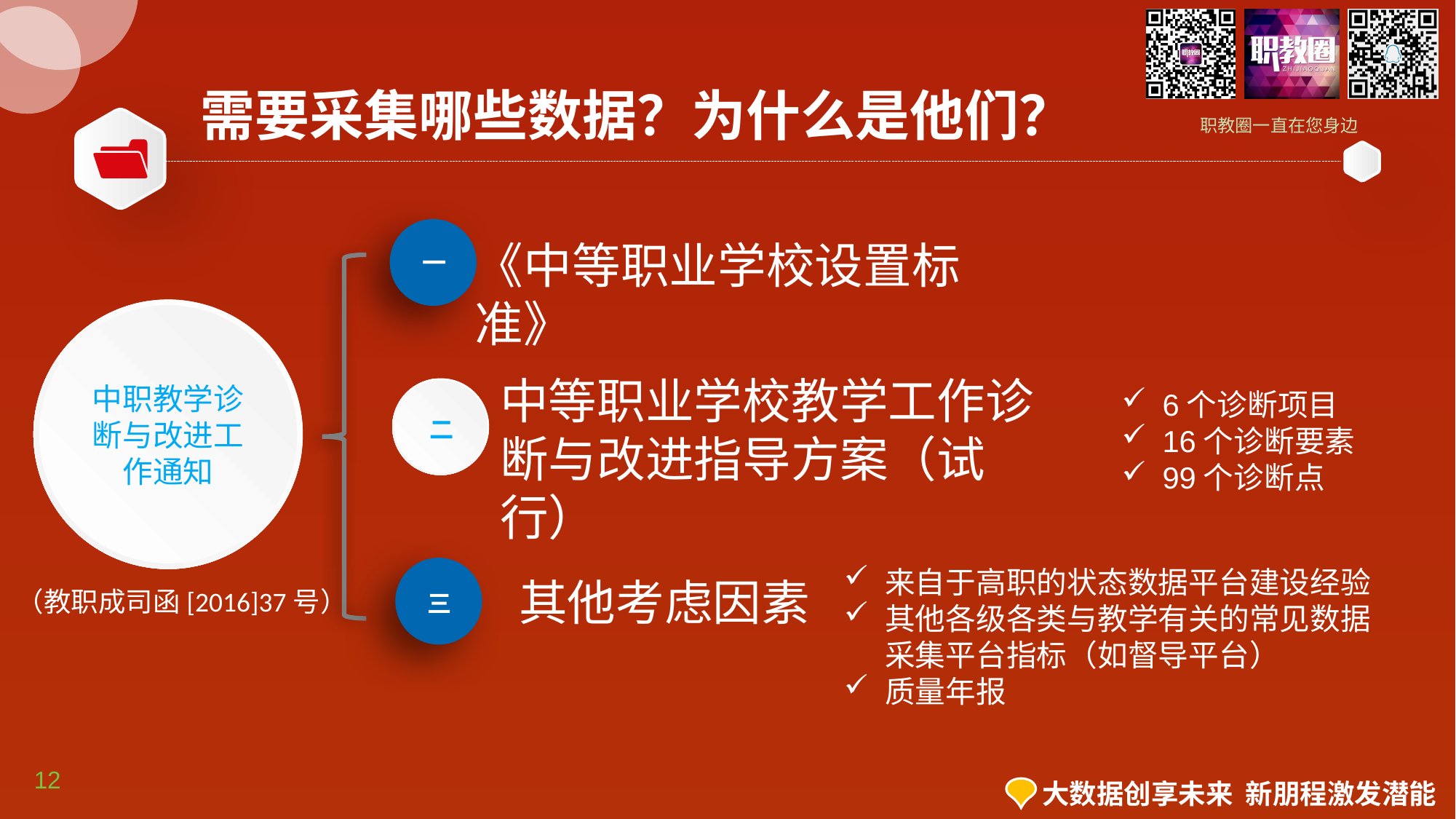

需要采集哪些数据？为什么是他们？

《中等职业学校设置标准》
一

中职教学诊断与改进工作通知
中等职业学校教学工作诊断与改进指导方案（试行）

6个诊断项目
16个诊断要素
99个诊断点
二
来自于高职的状态数据平台建设经验
其他各级各类与教学有关的常见数据采集平台指标（如督导平台）
质量年报

其他考虑因素
（教职成司函[2016]37号）
三